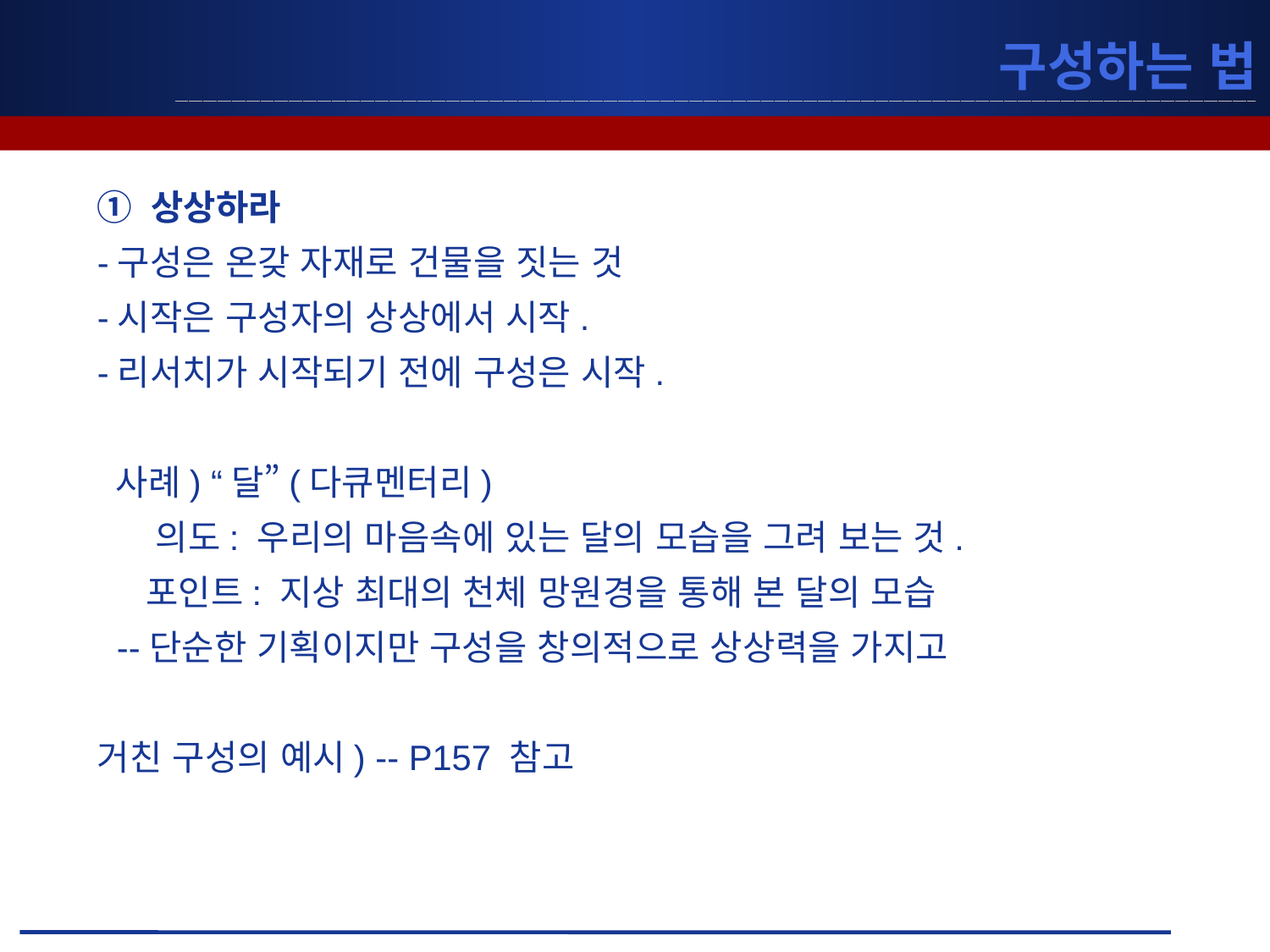

# 구성하는 법
① 상상하라
-구성은 온갖 자재로 건물을 짓는 것
-시작은 구성자의 상상에서 시작.
-리서치가 시작되기 전에 구성은 시작.

 사례) “달”(다큐멘터리)
     의도: 우리의 마음속에 있는 달의 모습을 그려 보는 것.
    포인트: 지상 최대의 천체 망원경을 통해 본 달의 모습
  --단순한 기획이지만 구성을 창의적으로 상상력을 가지고

거친 구성의 예시) -- P157 참고